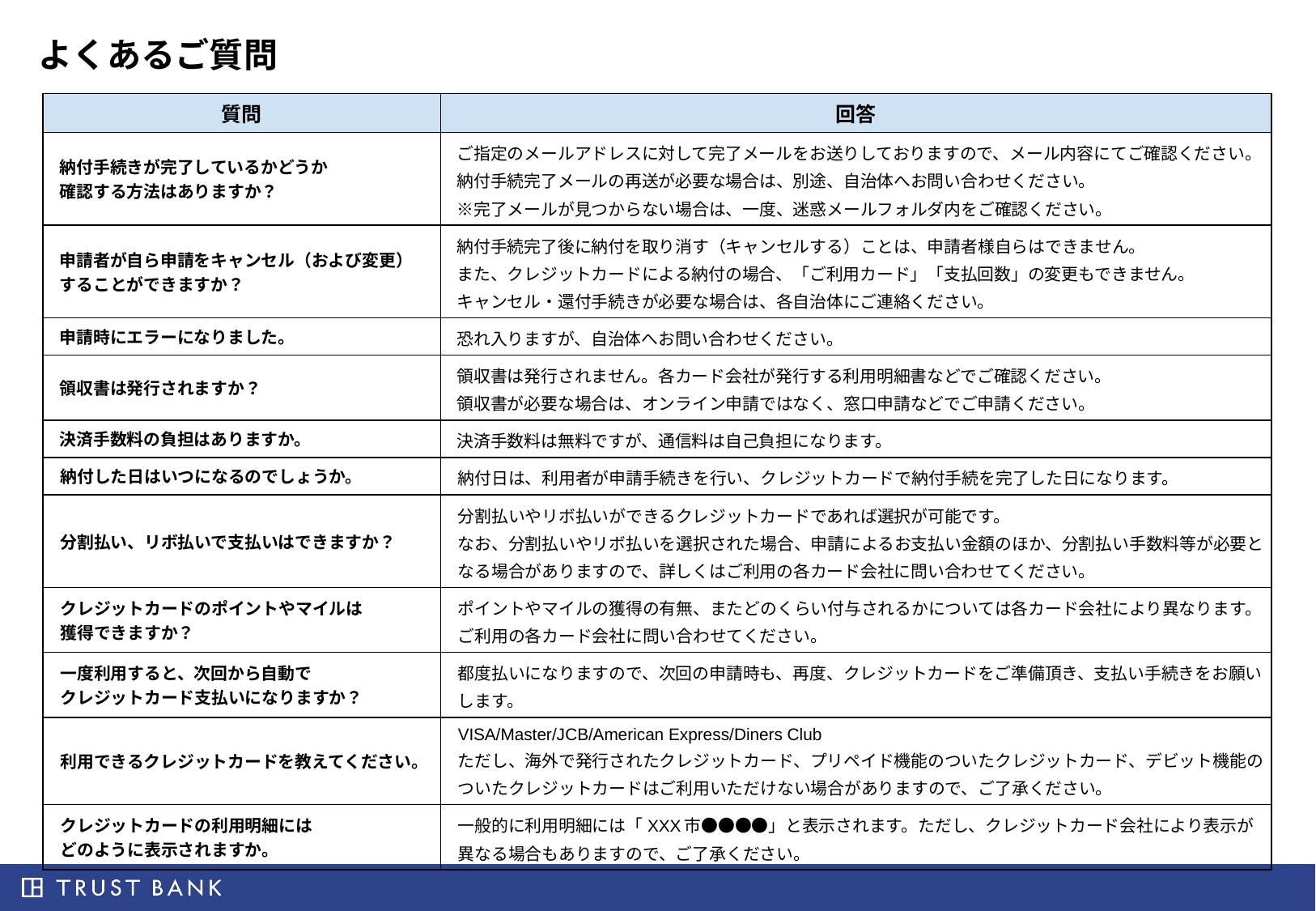

よくあるご質問
| 質問 | 回答 |
| --- | --- |
| 納付手続きが完了しているかどうか 確認する方法はありますか？ | ご指定のメールアドレスに対して完了メールをお送りしておりますので、メール内容にてご確認ください。納付手続完了メールの再送が必要な場合は、別途、自治体へお問い合わせください。 ※完了メールが見つからない場合は、一度、迷惑メールフォルダ内をご確認ください。 |
| 申請者が自ら申請をキャンセル（および変更） することができますか？ | 納付手続完了後に納付を取り消す（キャンセルする）ことは、申請者様自らはできません。 また、クレジットカードによる納付の場合、「ご利用カード」「支払回数」の変更もできません。 キャンセル・還付手続きが必要な場合は、各自治体にご連絡ください。 |
| 申請時にエラーになりました。 | 恐れ入りますが、自治体へお問い合わせください。 |
| 領収書は発行されますか？ | 領収書は発行されません。各カード会社が発行する利用明細書などでご確認ください。 領収書が必要な場合は、オンライン申請ではなく、窓口申請などでご申請ください。 |
| 決済手数料の負担はありますか。 | 決済手数料は無料ですが、通信料は自己負担になります。 |
| 納付した日はいつになるのでしょうか。 | 納付日は、利用者が申請手続きを行い、クレジットカードで納付手続を完了した日になります。 |
| 分割払い、リボ払いで支払いはできますか？ | 分割払いやリボ払いができるクレジットカードであれば選択が可能です。 なお、分割払いやリボ払いを選択された場合、申請によるお支払い金額のほか、分割払い手数料等が必要となる場合がありますので、詳しくはご利用の各カード会社に問い合わせてください。 |
| クレジットカードのポイントやマイルは 獲得できますか？ | ポイントやマイルの獲得の有無、またどのくらい付与されるかについては各カード会社により異なります。 ご利用の各カード会社に問い合わせてください。 |
| 一度利用すると、次回から自動で クレジットカード支払いになりますか？ | 都度払いになりますので、次回の申請時も、再度、クレジットカードをご準備頂き、支払い手続きをお願いします。 |
| 利用できるクレジットカードを教えてください。 | VISA/Master/JCB/American Express/Diners Club ただし、海外で発行されたクレジットカード、プリペイド機能のついたクレジットカード、デビット機能のついたクレジットカードはご利用いただけない場合がありますので、ご了承ください。 |
| クレジットカードの利用明細には どのように表示されますか。 | 一般的に利用明細には「XXX市●●●●」と表示されます。ただし、クレジットカード会社により表示が異なる場合もありますので、ご了承ください。 |